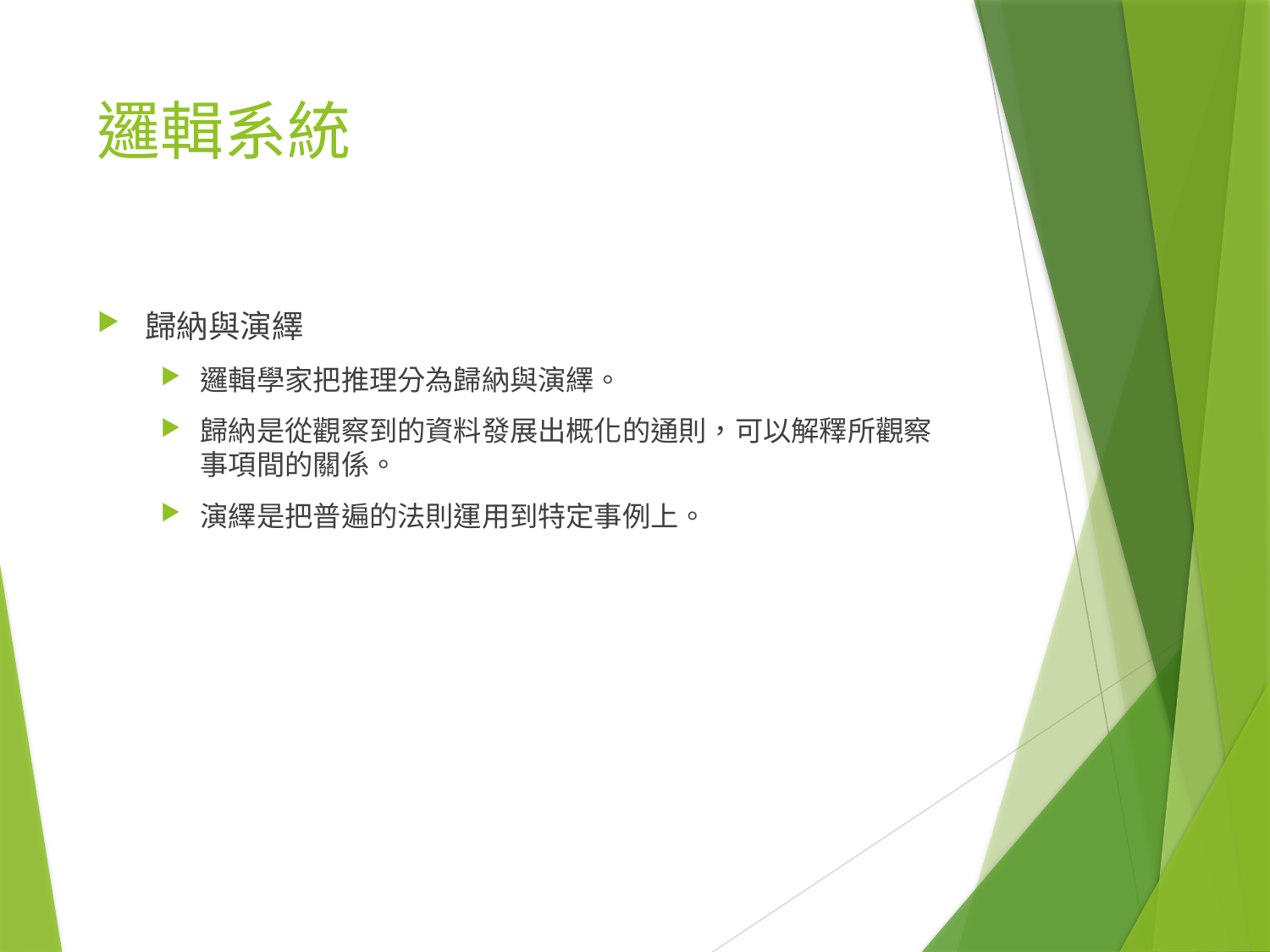

# 邏輯系統
歸納與演繹
邏輯學家把推理分為歸納與演繹。
歸納是從觀察到的資料發展出概化的通則，可以解釋所觀察事項間的關係。
演繹是把普遍的法則運用到特定事例上。